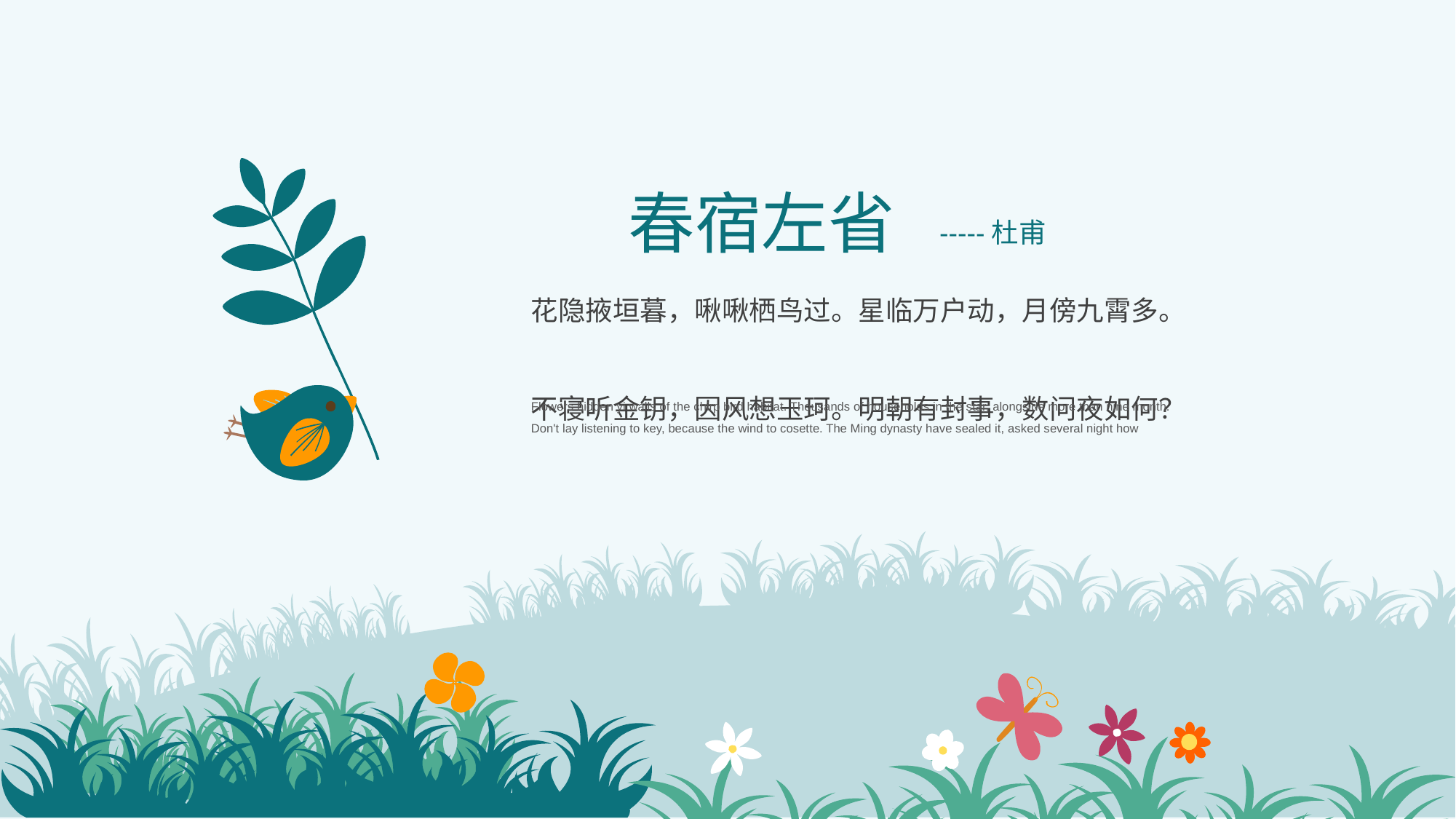

春宿左省
-----杜甫
花隐掖垣暮，啾啾栖鸟过。星临万户动，月傍九霄多。
不寝听金钥，因风想玉珂。明朝有封事，数问夜如何？
Flowers hidden yi walls of the chirp bird habitat. Thousands of households in the star, alongside more than nine month. Don't lay listening to key, because the wind to cosette. The Ming dynasty have sealed it, asked several night how